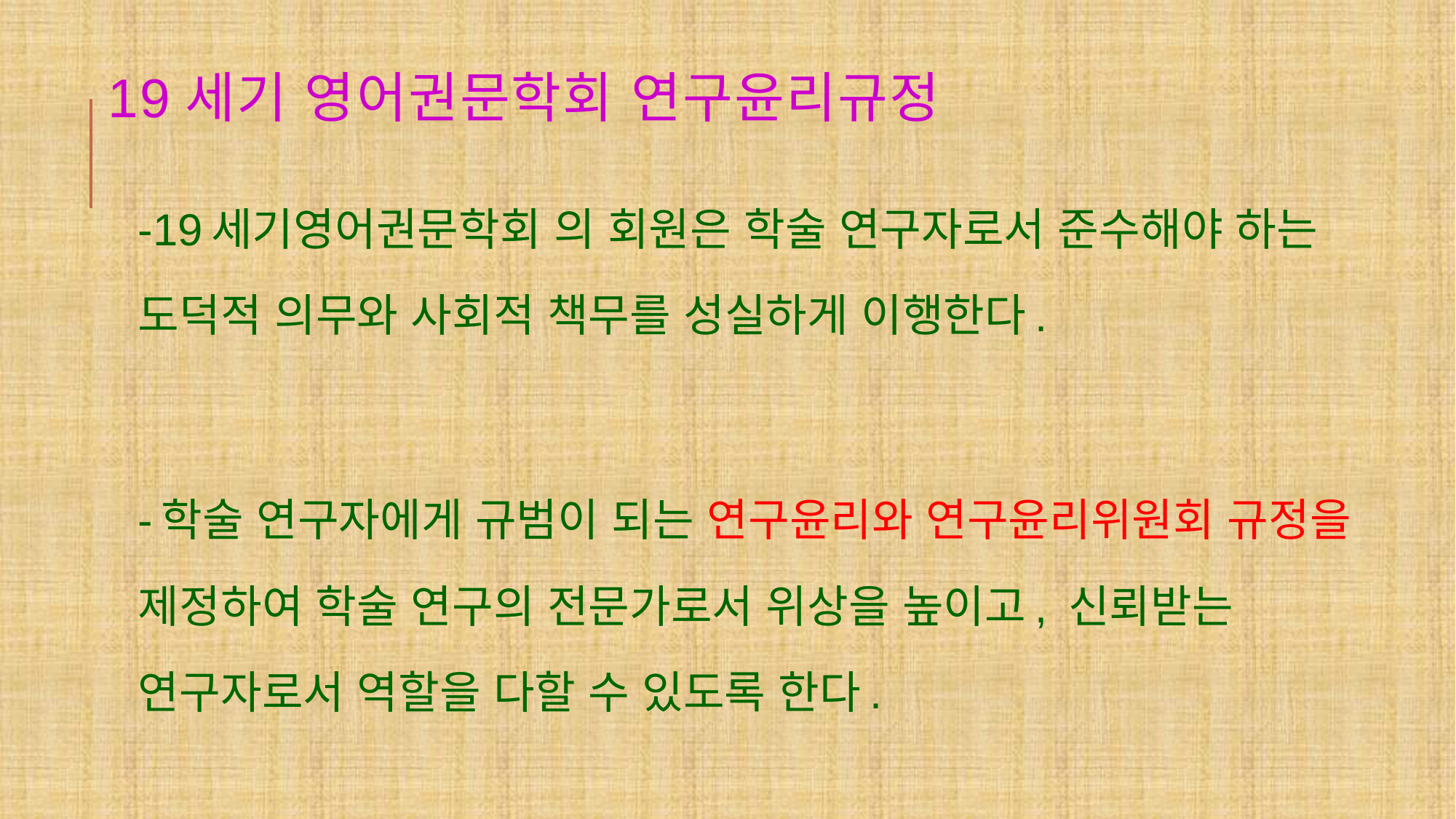

# 19세기 영어권문학회 연구윤리규정
-19세기영어권문학회 의 회원은 학술 연구자로서 준수해야 하는 도덕적 의무와 사회적 책무를 성실하게 이행한다.

-학술 연구자에게 규범이 되는 연구윤리와 연구윤리위원회 규정을 제정하여 학술 연구의 전문가로서 위상을 높이고, 신뢰받는 연구자로서 역할을 다할 수 있도록 한다.